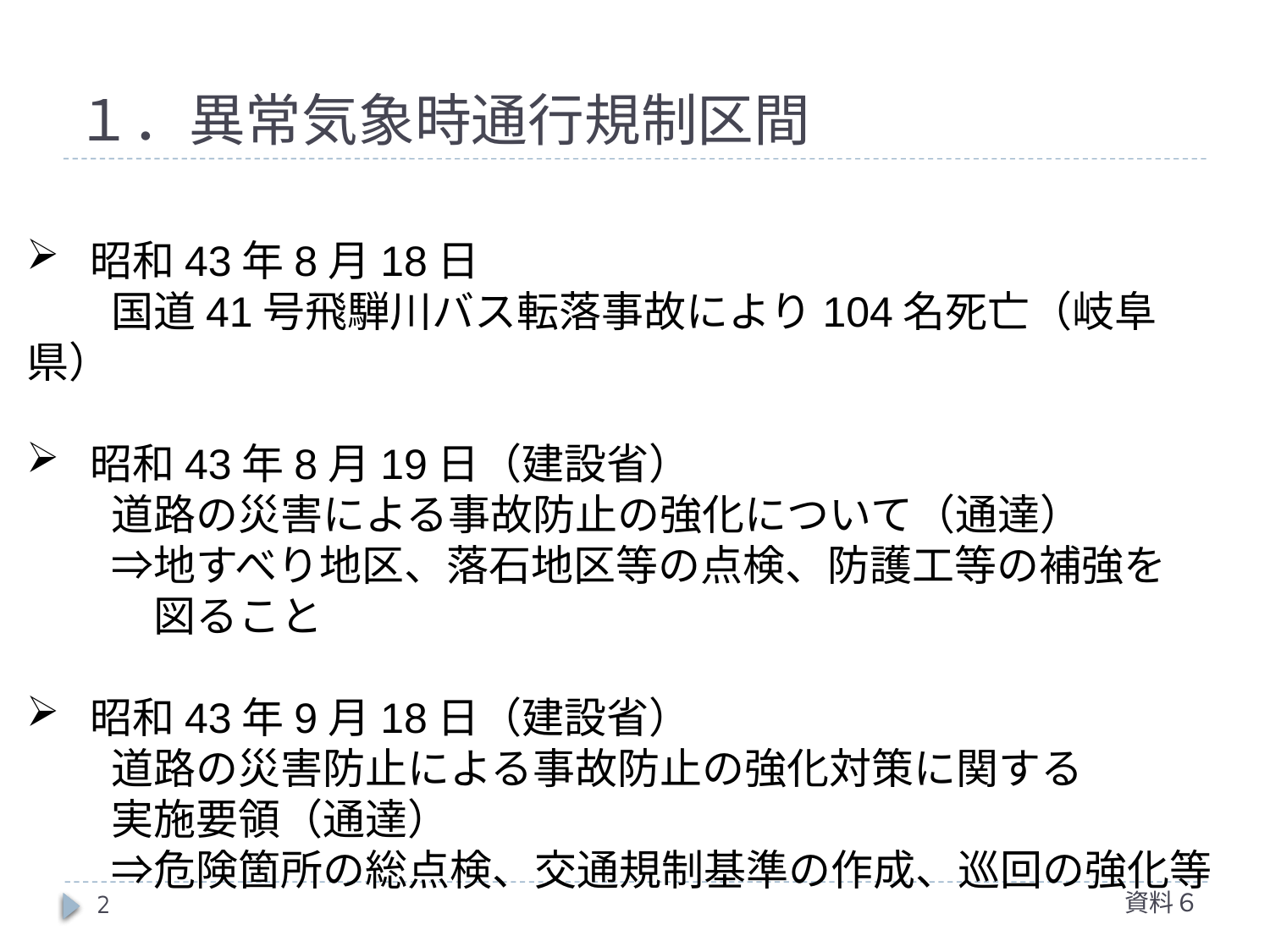

# １．異常気象時通行規制区間
昭和43年8月18日
　　国道41号飛騨川バス転落事故により104名死亡（岐阜県）

昭和43年8月19日（建設省）
　　道路の災害による事故防止の強化について（通達）
　　⇒地すべり地区、落石地区等の点検、防護工等の補強を
　　　図ること

昭和43年9月18日（建設省）
　　道路の災害防止による事故防止の強化対策に関する
　　実施要領（通達）
　　⇒危険箇所の総点検、交通規制基準の作成、巡回の強化等
資料６
2